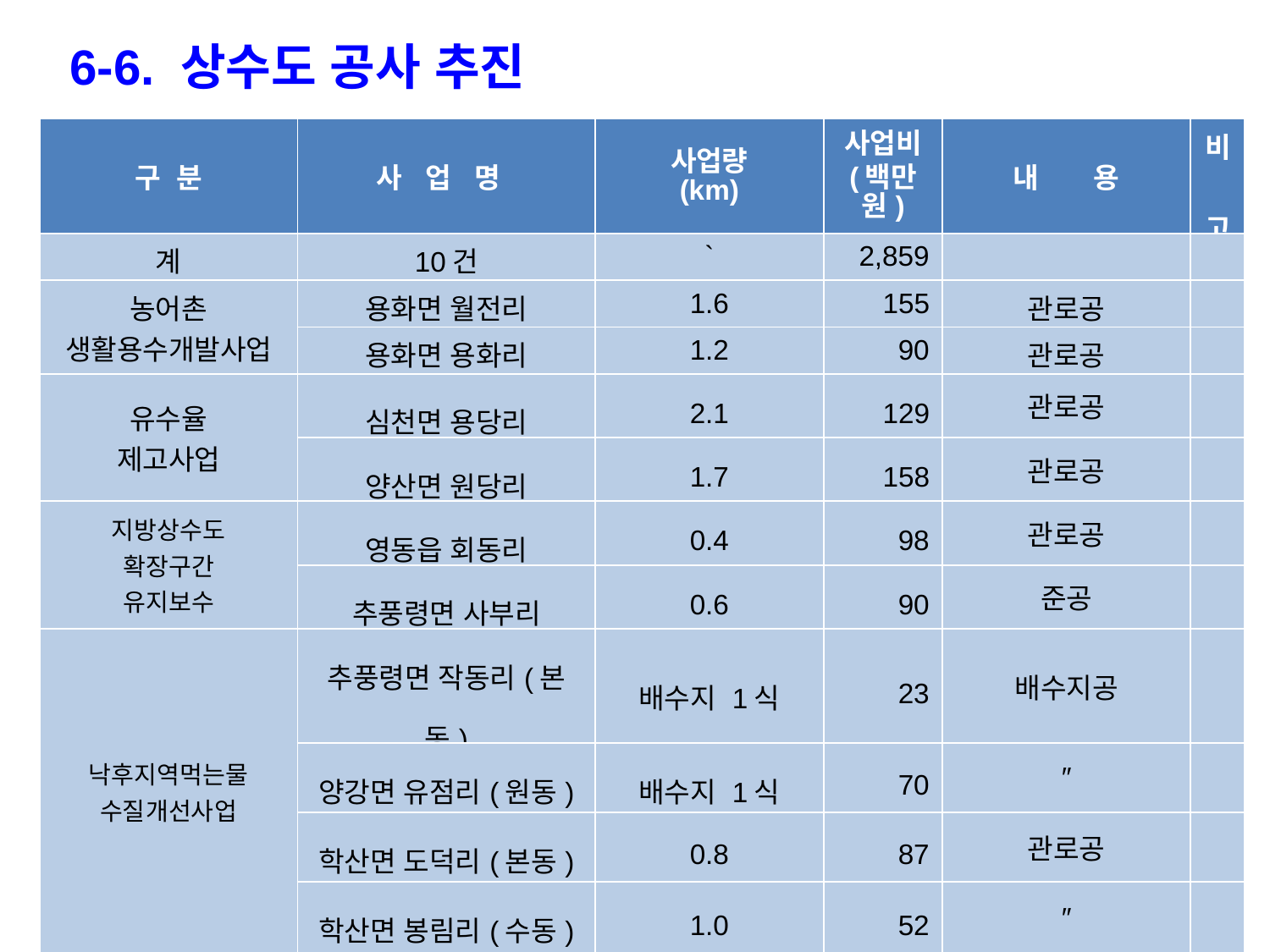

6-6. 상수도 공사 추진
| 구 분 | 사 업 명 | 사업량 (km) | 사업비 (백만원) | 내 용 | 비 고 |
| --- | --- | --- | --- | --- | --- |
| 계 | 10건 | ` | 2,859 |  |  |
| 농어촌 생활용수개발사업 | 용화면 월전리 | 1.6 | 155 | 관로공 |  |
|  | 용화면 용화리 | 1.2 | 90 | 관로공 |  |
| 유수율 제고사업 | 심천면 용당리 | 2.1 | 129 | 관로공 |  |
|  | 양산면 원당리 | 1.7 | 158 | 관로공 |  |
| 지방상수도 확장구간 유지보수 | 영동읍 회동리 | 0.4 | 98 | 관로공 |  |
|  | 추풍령면 사부리 | 0.6 | 90 | 준공 |  |
| 낙후지역먹는물 수질개선사업 | 추풍령면 작동리(본동) | 배수지 1식 | 23 | 배수지공 |  |
|  | 양강면 유점리(원동) | 배수지 1식 | 70 | ″ |  |
|  | 학산면 도덕리(본동) | 0.8 | 87 | 관로공 |  |
|  | 학산면 봉림리(수동) | 1.0 | 52 | ″ |  |